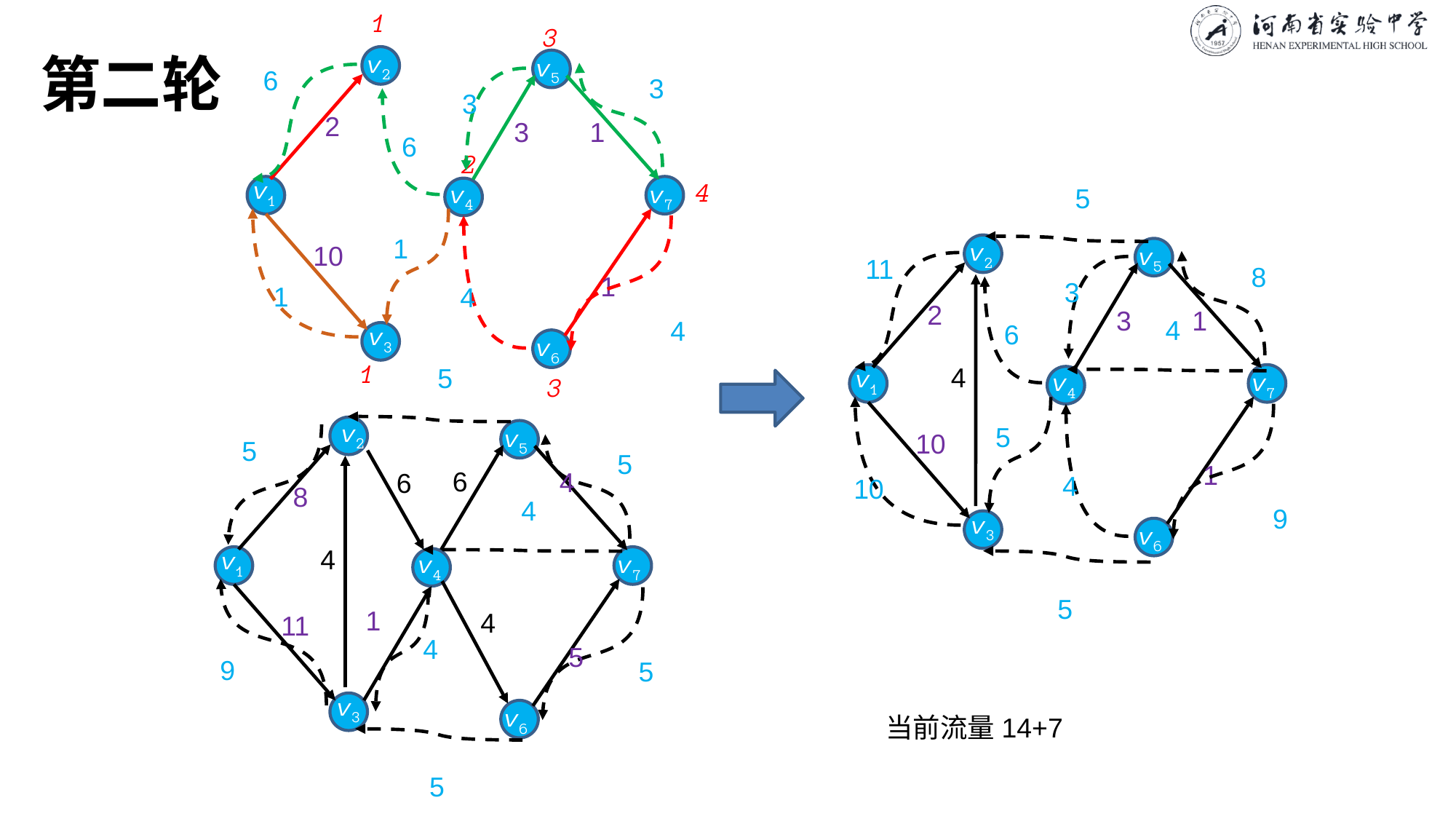

1
3
# 第二轮
v2
v5

6
3
3
2
3
1
6
2
v1
4
v4
v7
5

1
v2
v5
10

11
8
1
3
1
4
2
3
1
4
4
6
v3

v6

1
v1
4
5
v4
v7
3

v2
5
v5

10
5
5
1
6
4
6
4
10
8
4
9
v3

v6

4
v1
v4
v7

5
1
4
11
4
5
9
5
v3

v6

当前流量14+7
5